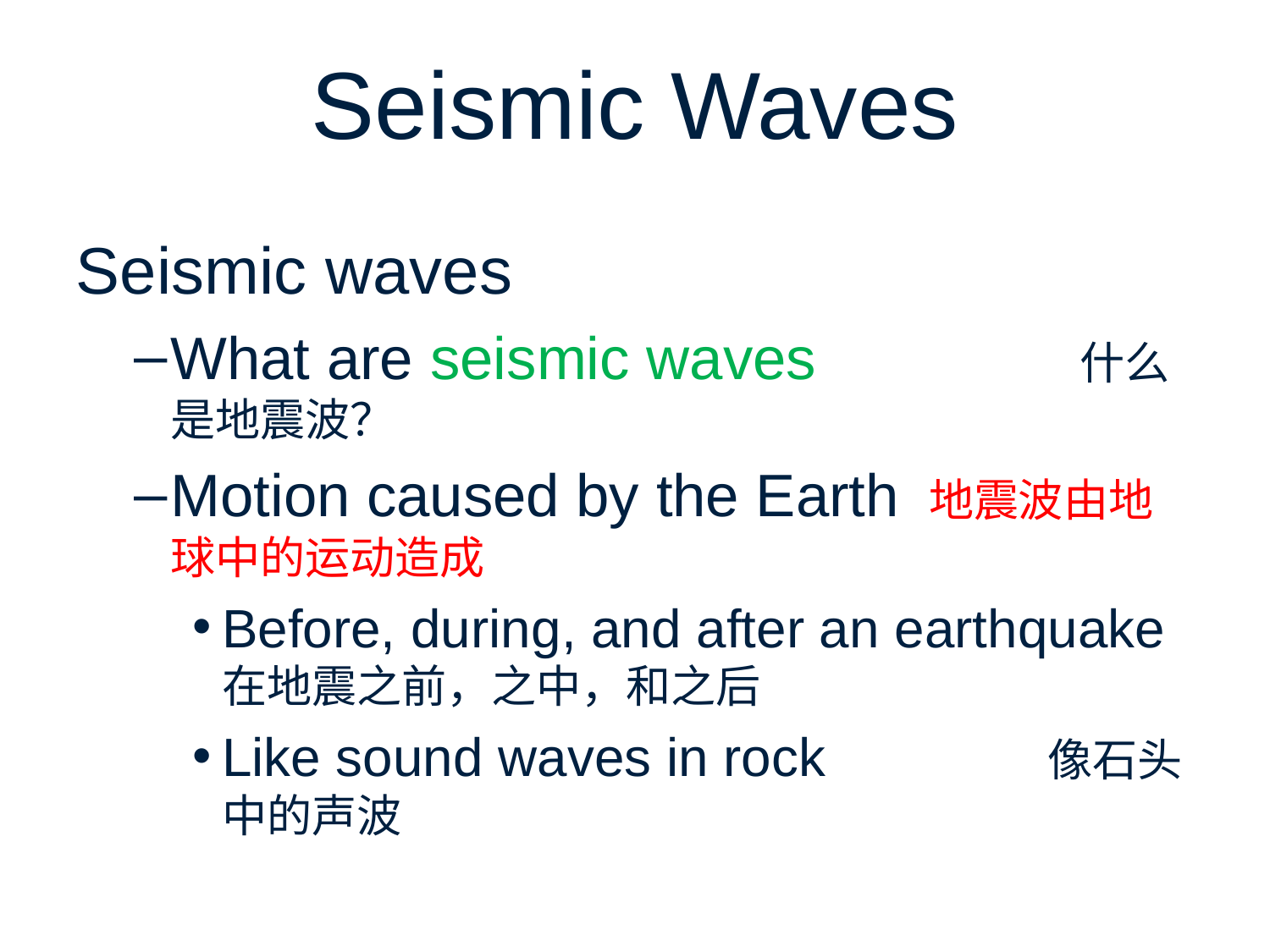

# Seismic Waves
Seismic waves
What are seismic waves               什么是地震波？
Motion caused by the Earth 地震波由地球中的运动造成
Before, during, and after an earthquake 在地震之前，之中，和之后
Like sound waves in rock              像石头中的声波